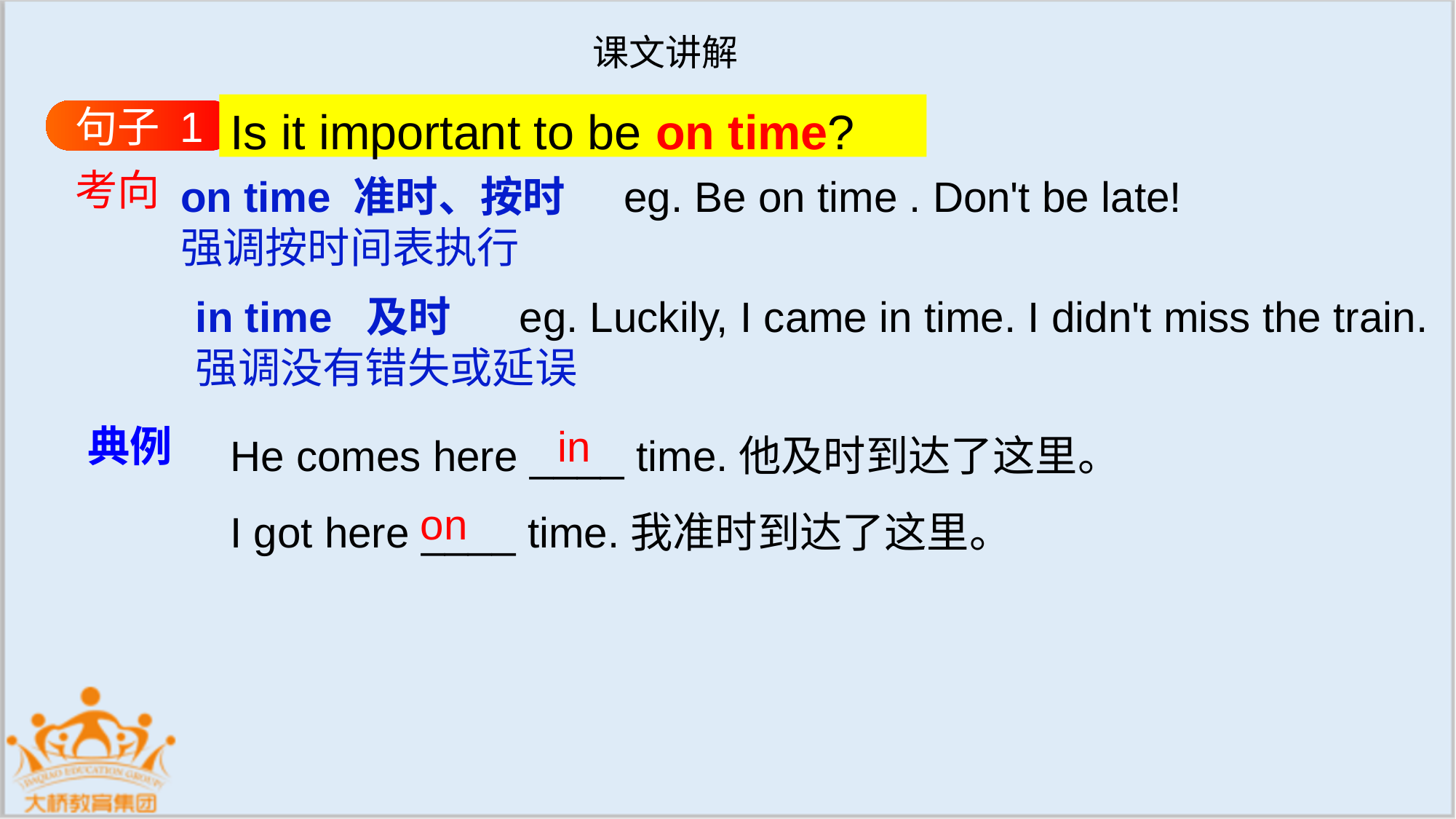

课文讲解
Is it important to be on time?

句子 1

考向
on time 准时、按时     eg. Be on time . Don't be late!
强调按时间表执行

in time  及时      eg. Luckily, I came in time. I didn't miss the train.
强调没有错失或延误
He comes here ____ time.他及时到达了这里。
I got here ____ time.我准时到达了这里。
典例
in
on